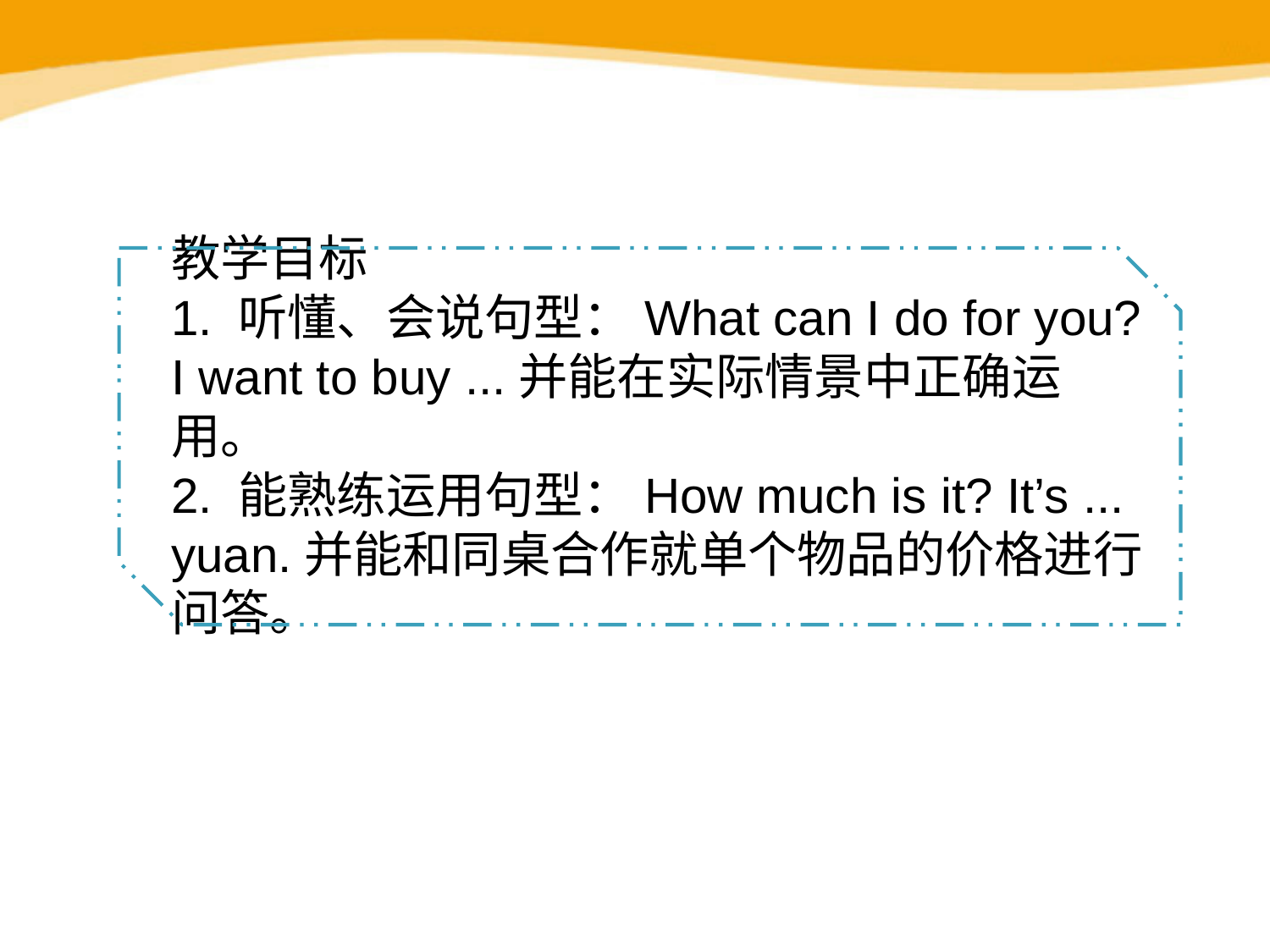

教学目标
1. 听懂、会说句型：What can I do for you? I want to buy ...并能在实际情景中正确运用。
2. 能熟练运用句型：How much is it? It’s ... yuan.并能和同桌合作就单个物品的价格进行问答。